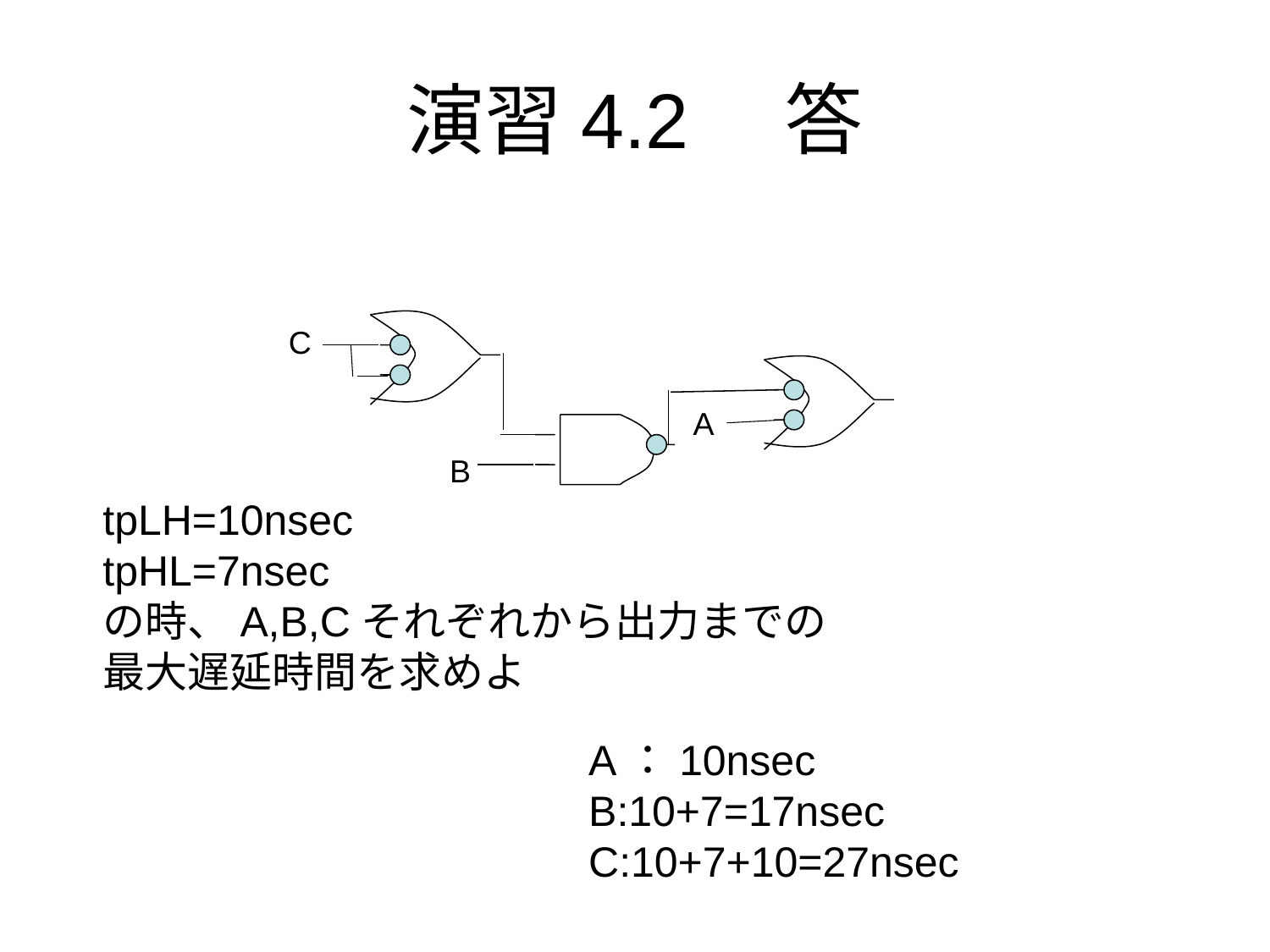

# 演習4.2　答

C

A

B

tpLH=10nsec
tpHL=7nsec
の時、A,B,Cそれぞれから出力までの
最大遅延時間を求めよ
A：10nsec
B:10+7=17nsec
C:10+7+10=27nsec